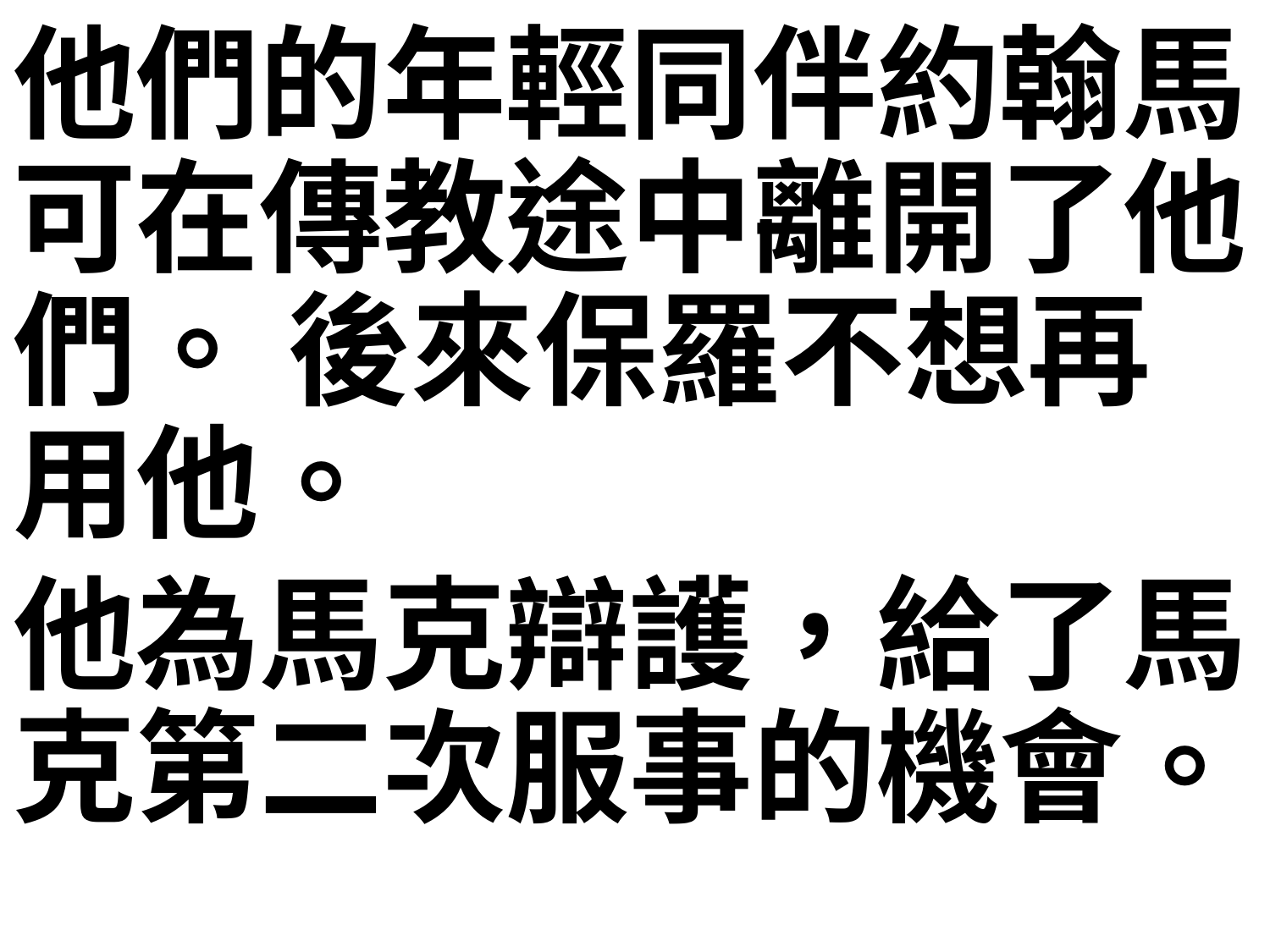

他們的年輕同伴約翰馬可在傳教途中離開了他們。 後來保羅不想再用他。
他為馬克辯護，給了馬克第二次服事的機會。